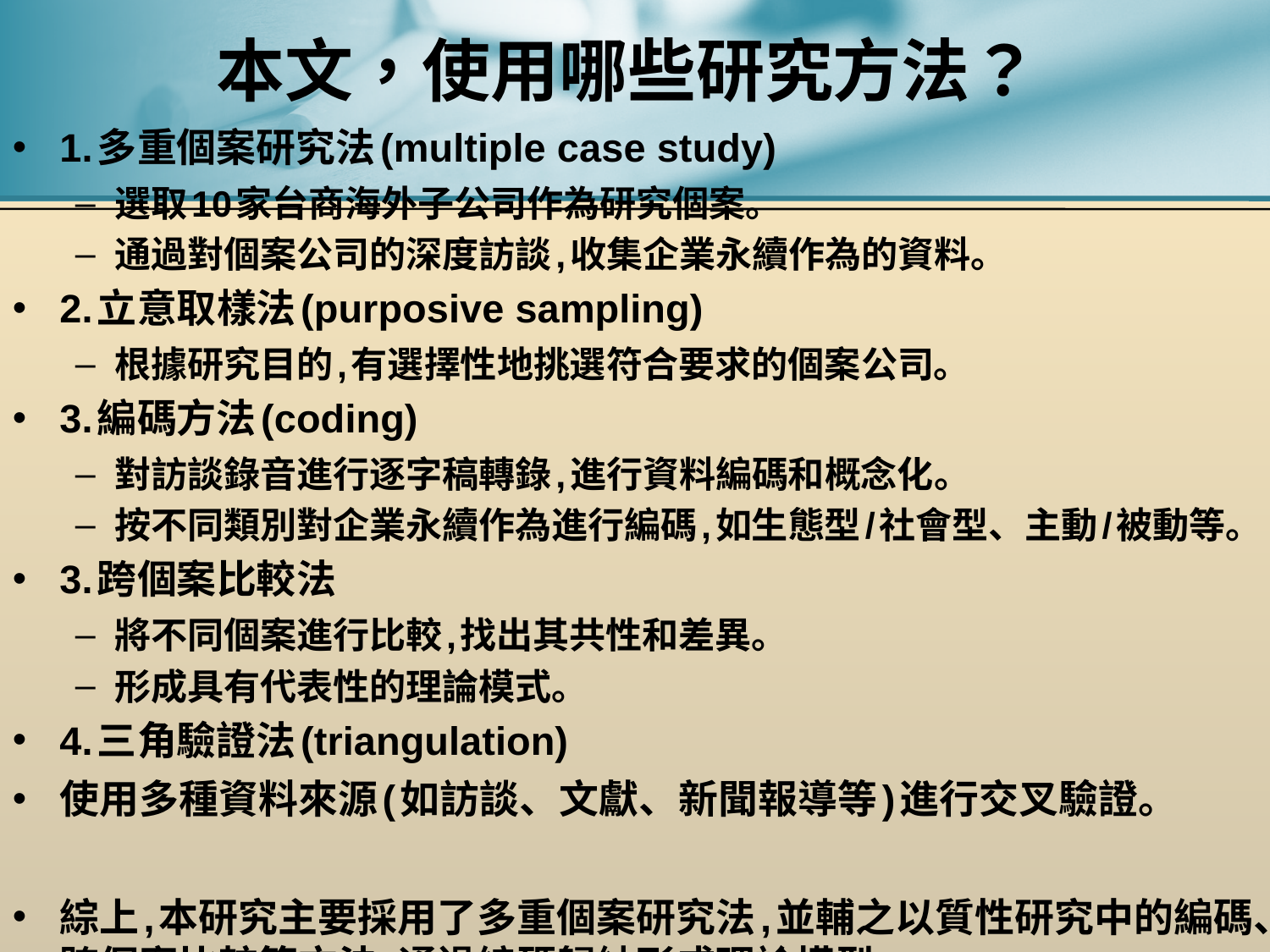

# 本文，使用哪些研究方法？
1.多重個案研究法(multiple case study)
選取10家台商海外子公司作為研究個案。
通過對個案公司的深度訪談,收集企業永續作為的資料。
2.立意取樣法(purposive sampling)
根據研究目的,有選擇性地挑選符合要求的個案公司。
3.編碼方法(coding)
對訪談錄音進行逐字稿轉錄,進行資料編碼和概念化。
按不同類別對企業永續作為進行編碼,如生態型/社會型、主動/被動等。
3.跨個案比較法
將不同個案進行比較,找出其共性和差異。
形成具有代表性的理論模式。
4.三角驗證法(triangulation)
使用多種資料來源(如訪談、文獻、新聞報導等)進行交叉驗證。

綜上,本研究主要採用了多重個案研究法,並輔之以質性研究中的編碼、跨個案比較等方法,通過編碼歸納形成理論模型。